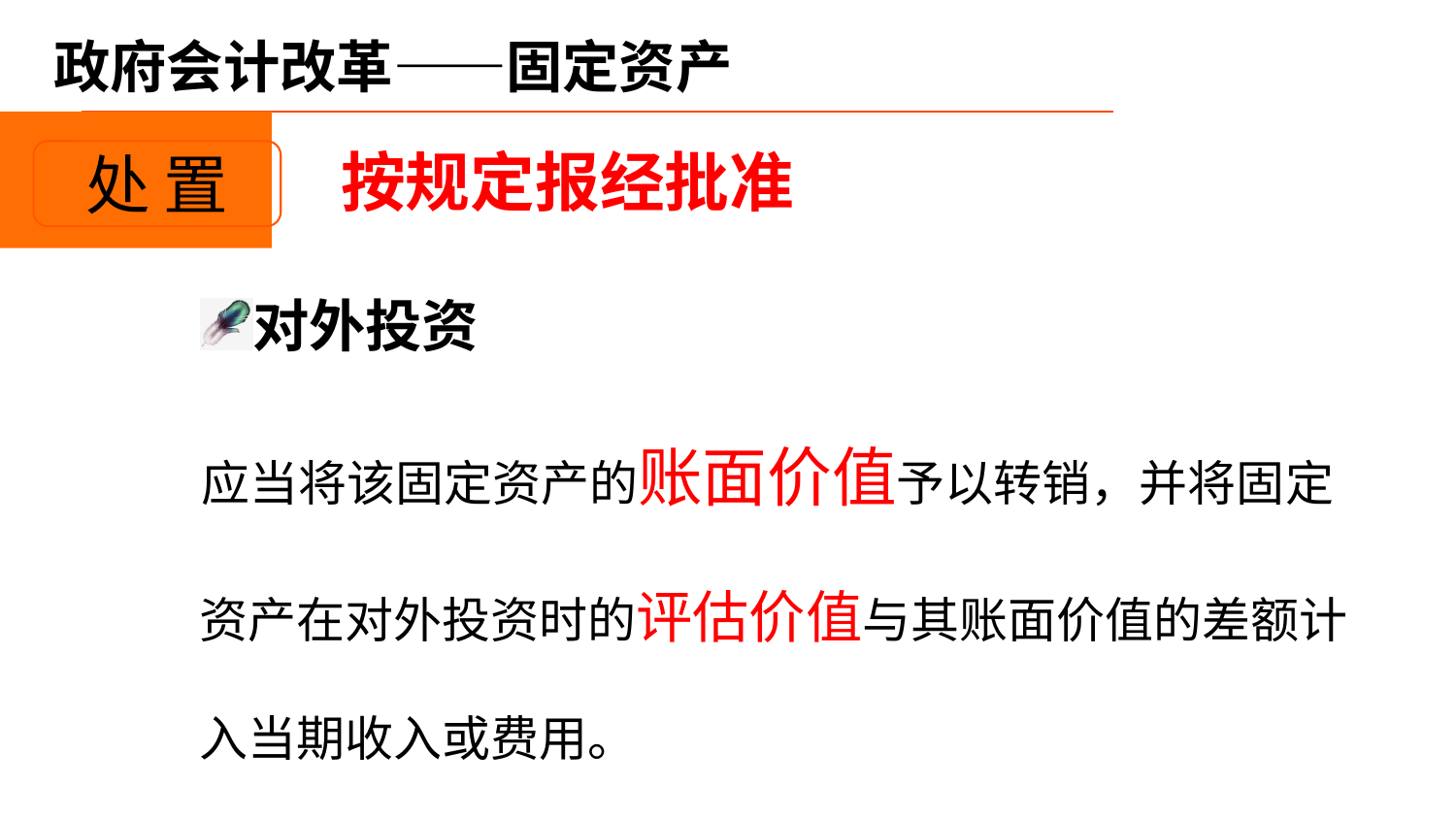

# 政府会计改革——固定资产

按规定报经批准

处置
对外投资
应当将该固定资产的账面价值予以转销，并将固定资产在对外投资时的评估价值与其账面价值的差额计入当期收入或费用。